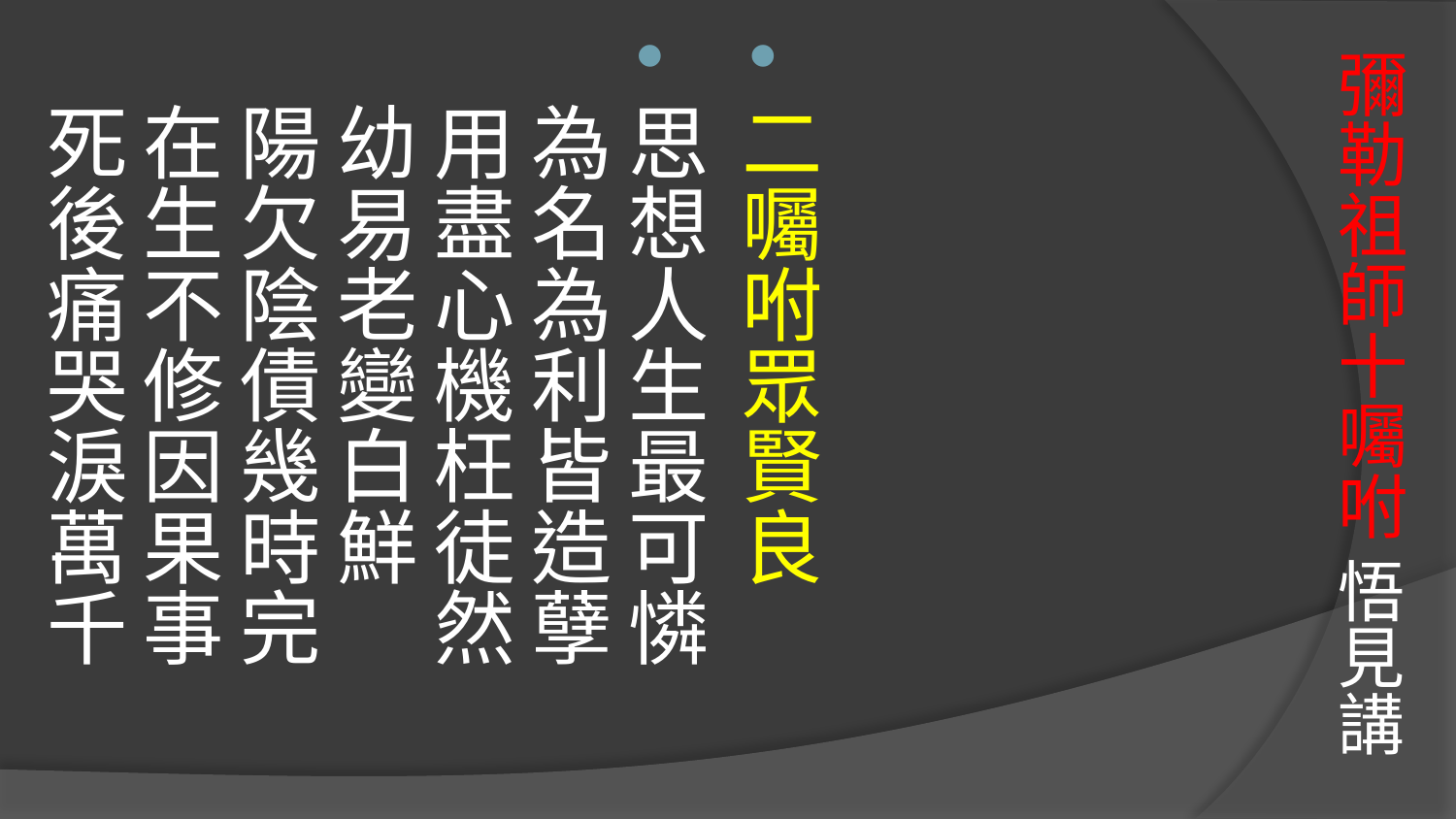

# 彌勒祖師十囑咐 悟見講
二囑咐眾賢良
思想人生最可憐　
為名為利皆造孽
用盡心機枉徒然 
幼易老變白鮮　
陽欠陰債幾時完
在生不修因果事　
死後痛哭淚萬千